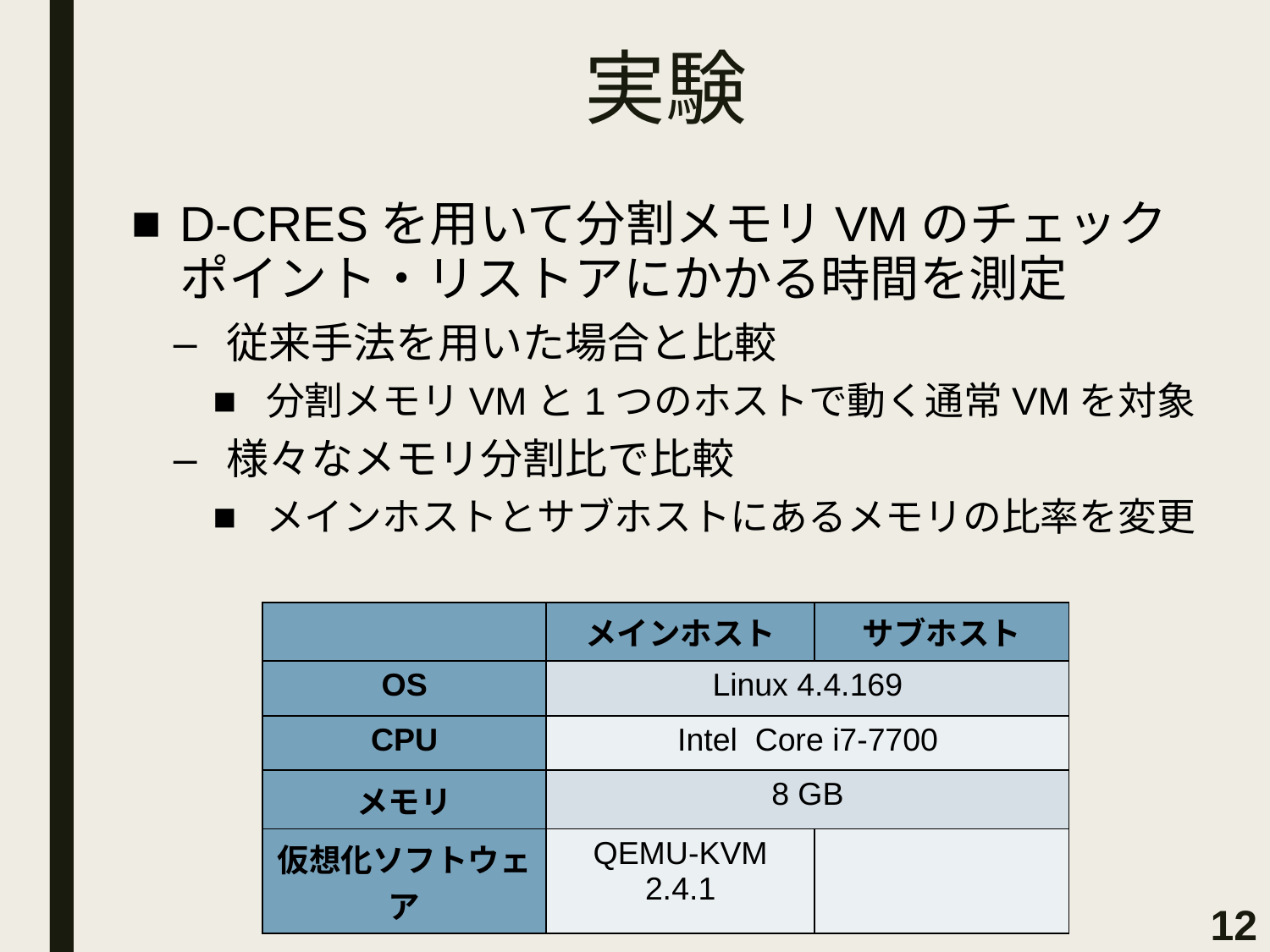

# 実験
D-CRESを用いて分割メモリVMのチェックポイント・リストアにかかる時間を測定
従来手法を用いた場合と比較
分割メモリVMと1つのホストで動く通常VMを対象
様々なメモリ分割比で比較
メインホストとサブホストにあるメモリの比率を変更

|  | メインホスト | サブホスト |
| --- | --- | --- |
| OS | Linux 4.4.169 |  |
| CPU | Intel Core i7-7700 |  |
| メモリ | 8 GB |  |
| 仮想化ソフトウェア | QEMU-KVM 2.4.1 |  |
12